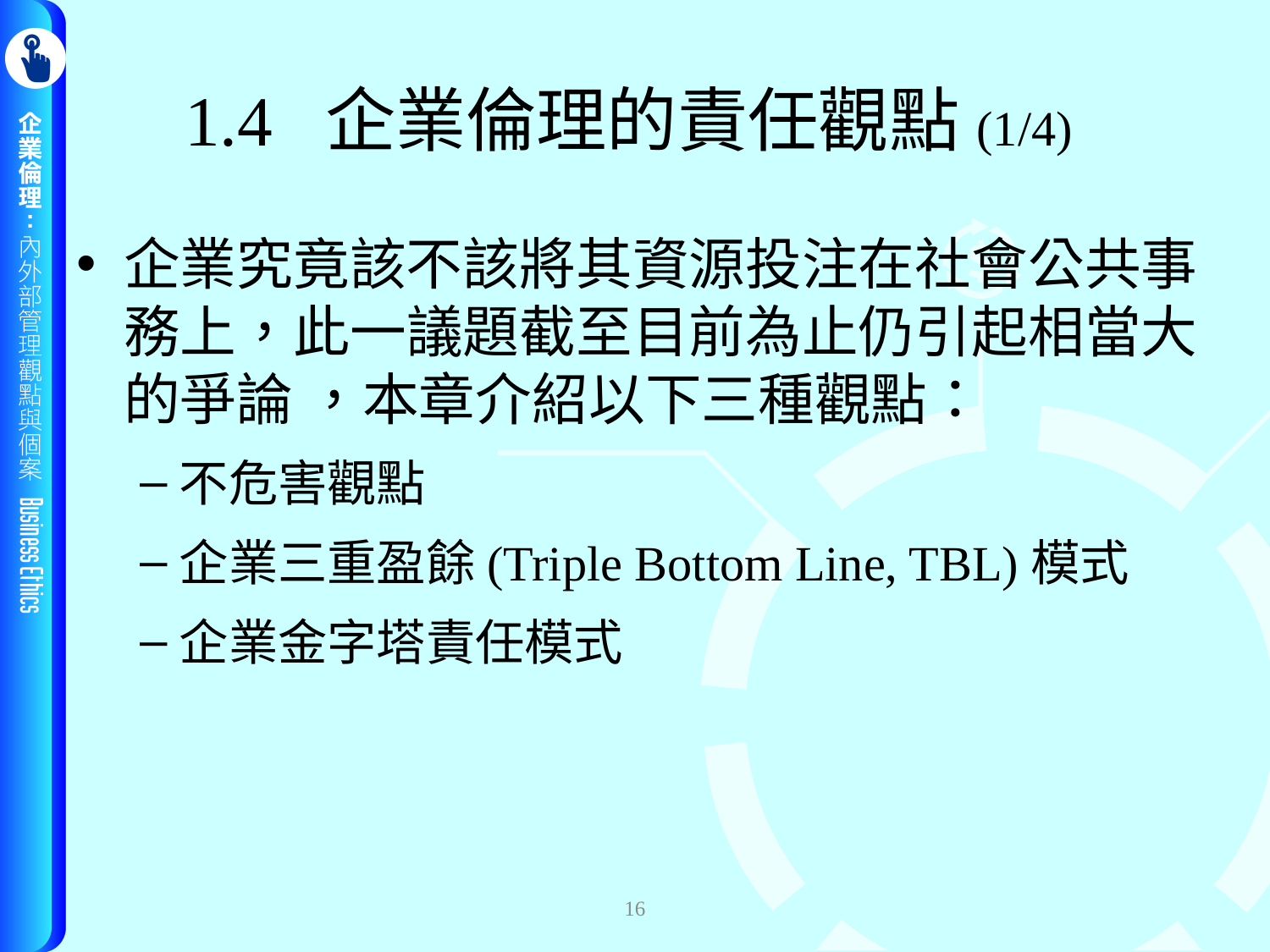

# 1.4  企業倫理的責任觀點(1/4)
企業究竟該不該將其資源投注在社會公共事務上，此一議題截至目前為止仍引起相當大的爭論 ，本章介紹以下三種觀點：
不危害觀點
企業三重盈餘(Triple Bottom Line, TBL)模式
企業金字塔責任模式

16